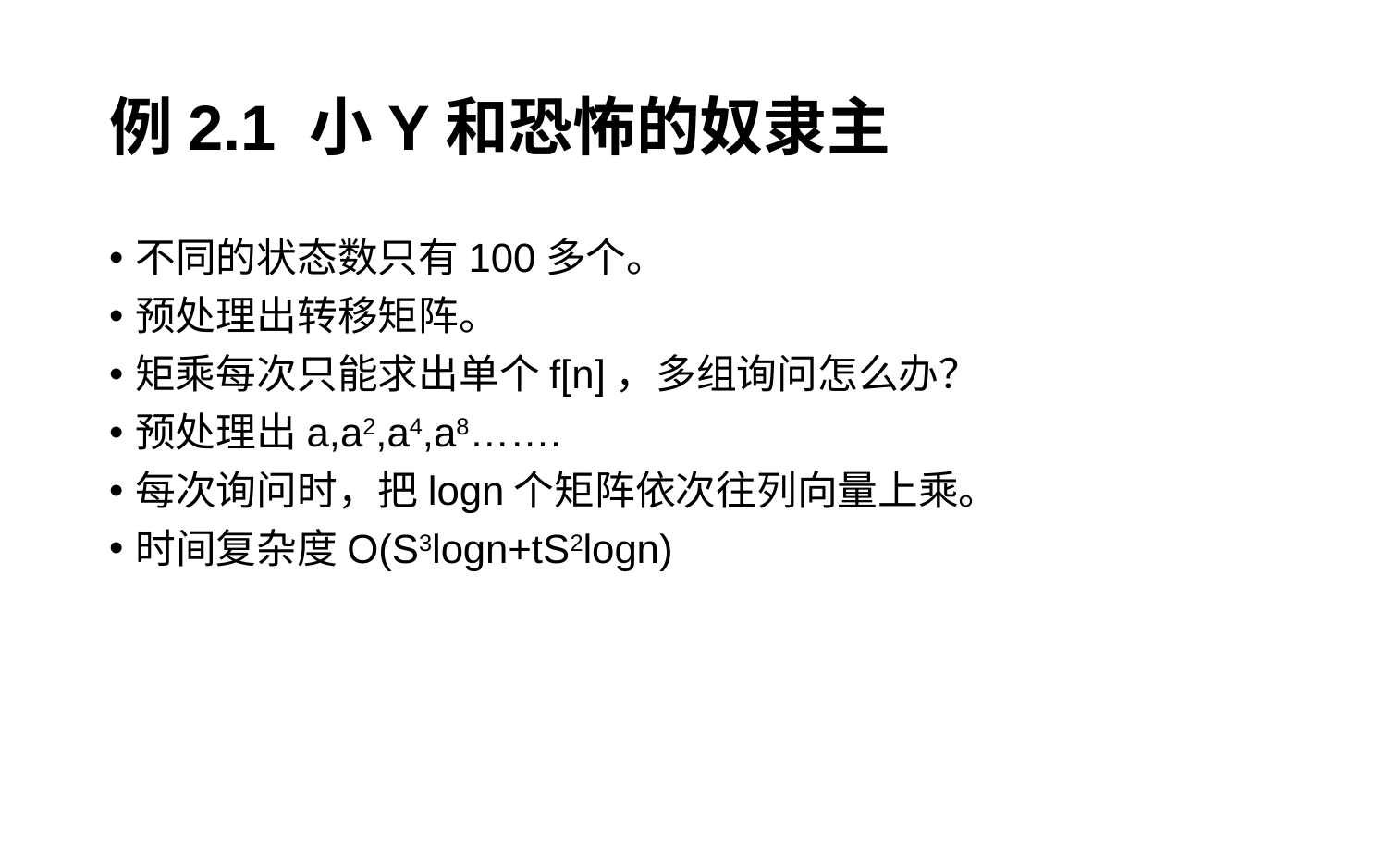

# 例2.1 小Y和恐怖的奴隶主
不同的状态数只有100多个。
预处理出转移矩阵。
矩乘每次只能求出单个f[n]，多组询问怎么办？
预处理出a,a2,a4,a8…….
每次询问时，把logn个矩阵依次往列向量上乘。
时间复杂度O(S3logn+tS2logn)